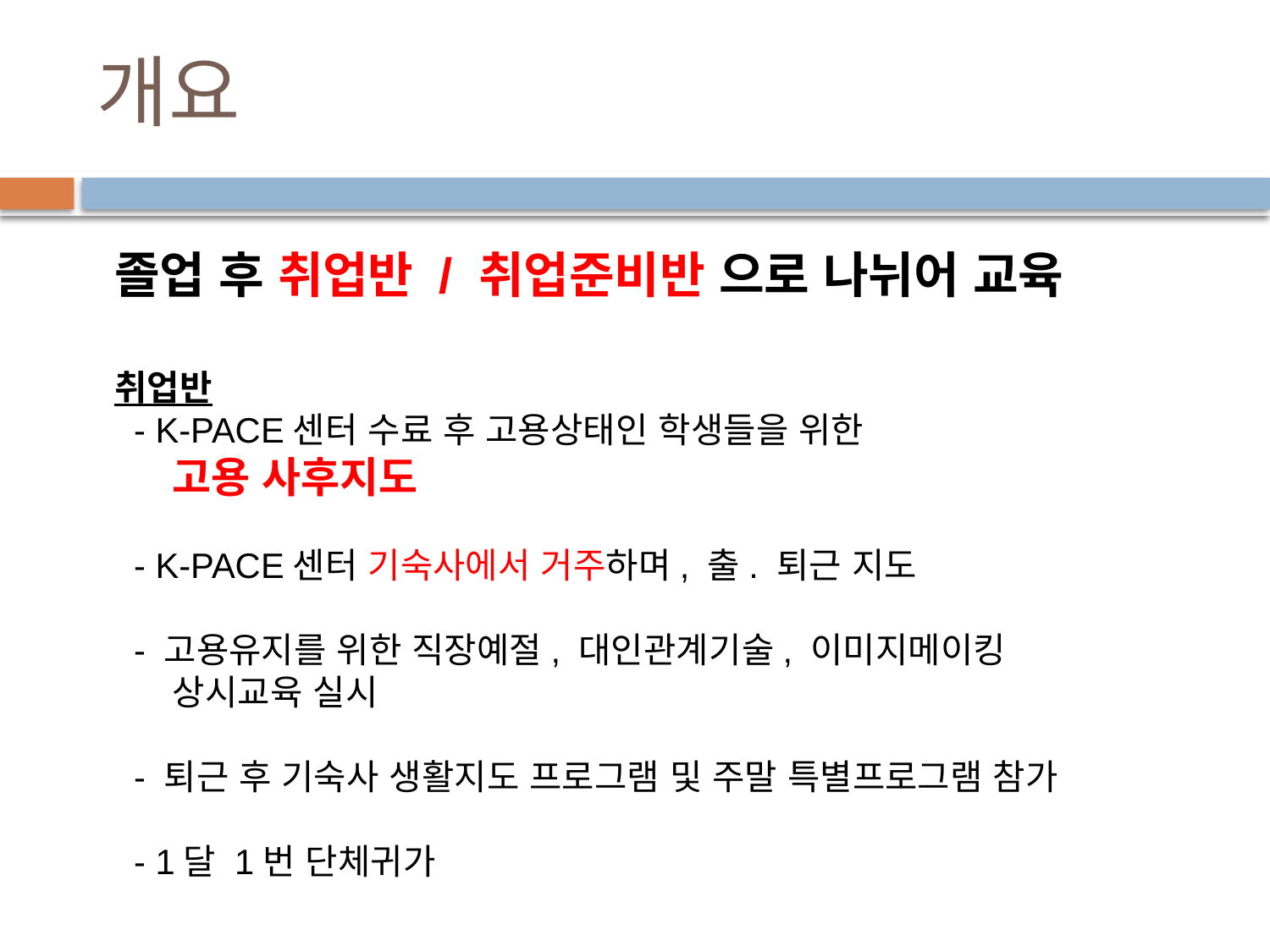

# 개요
졸업 후 취업반 / 취업준비반 으로 나뉘어 교육

취업반
  - K-PACE센터 수료 후 고용상태인 학생들을 위한
     고용 사후지도

  - K-PACE센터 기숙사에서 거주하며, 출. 퇴근 지도

  - 고용유지를 위한 직장예절, 대인관계기술, 이미지메이킹
     상시교육 실시

  - 퇴근 후 기숙사 생활지도 프로그램 및 주말 특별프로그램 참가

  - 1달 1번 단체귀가